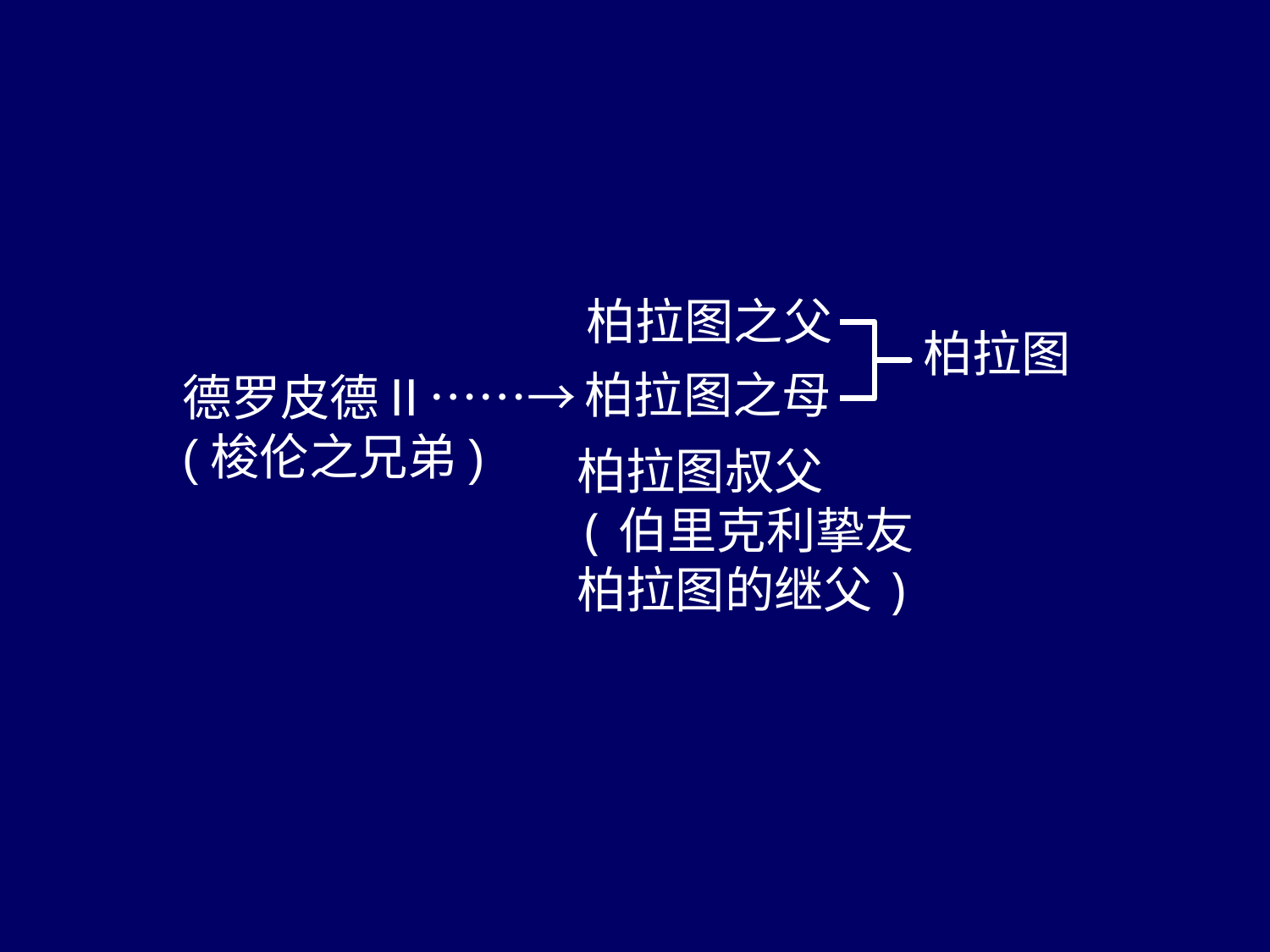

柏拉图之父
柏拉图

柏拉图之母
德罗皮德Ⅱ……→
(梭伦之兄弟)
柏拉图叔父
(伯里克利挚友
柏拉图的继父)